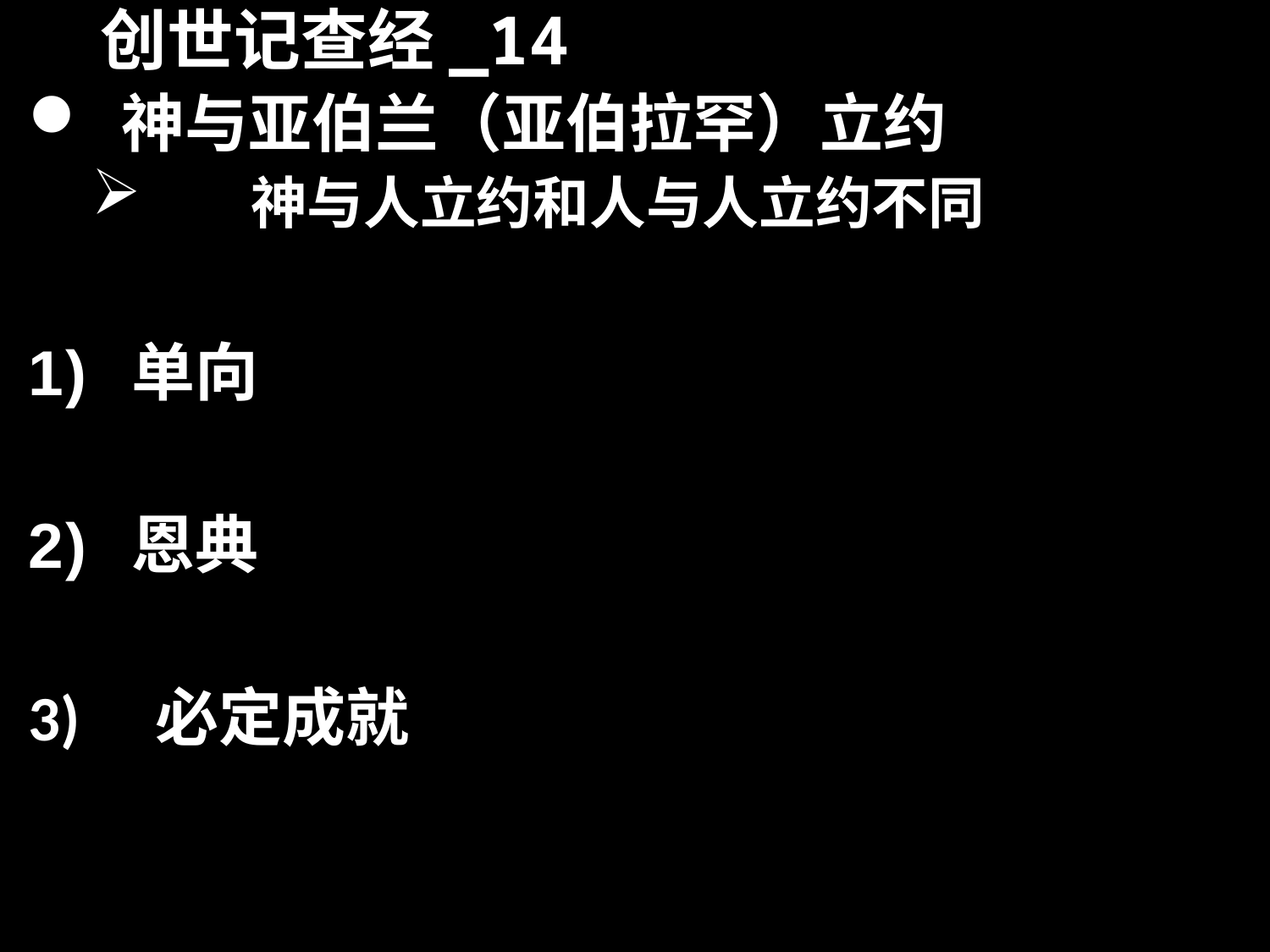

# 创世记查经_14
 神与亚伯兰（亚伯拉罕）立约
	神与人立约和人与人立约不同

单向

恩典

3)	必定成就